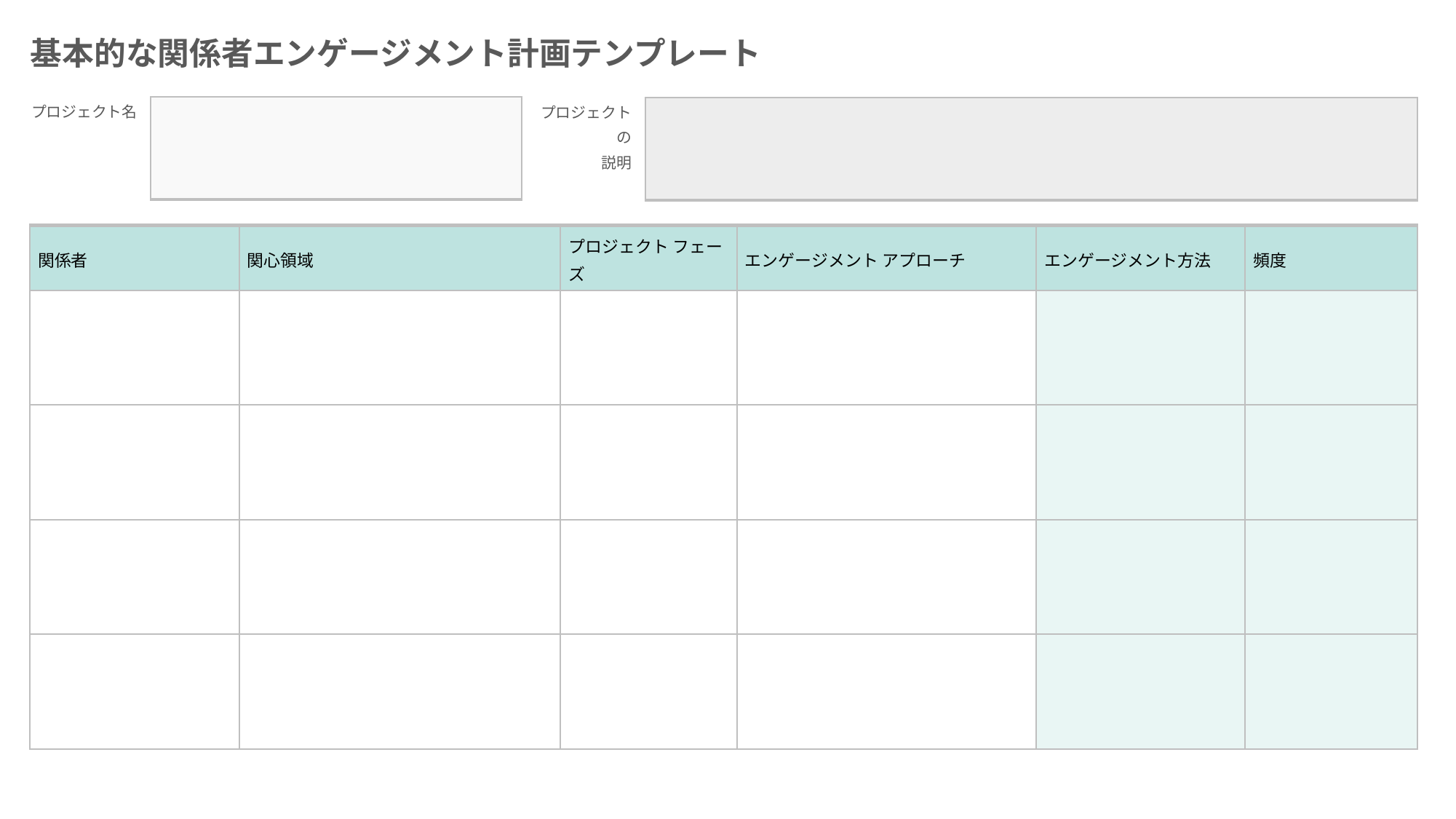

基本的な関係者エンゲージメント計画テンプレート
| プロジェクト名 |  |
| --- | --- |
| プロジェクトの 説明 |  |
| --- | --- |
| 関係者 | 関心領域 | プロジェクト フェーズ | エンゲージメント アプローチ | エンゲージメント方法 | 頻度 |
| --- | --- | --- | --- | --- | --- |
|  |  |  |  |  |  |
|  |  |  |  |  |  |
|  |  |  |  |  |  |
|  |  |  |  |  |  |